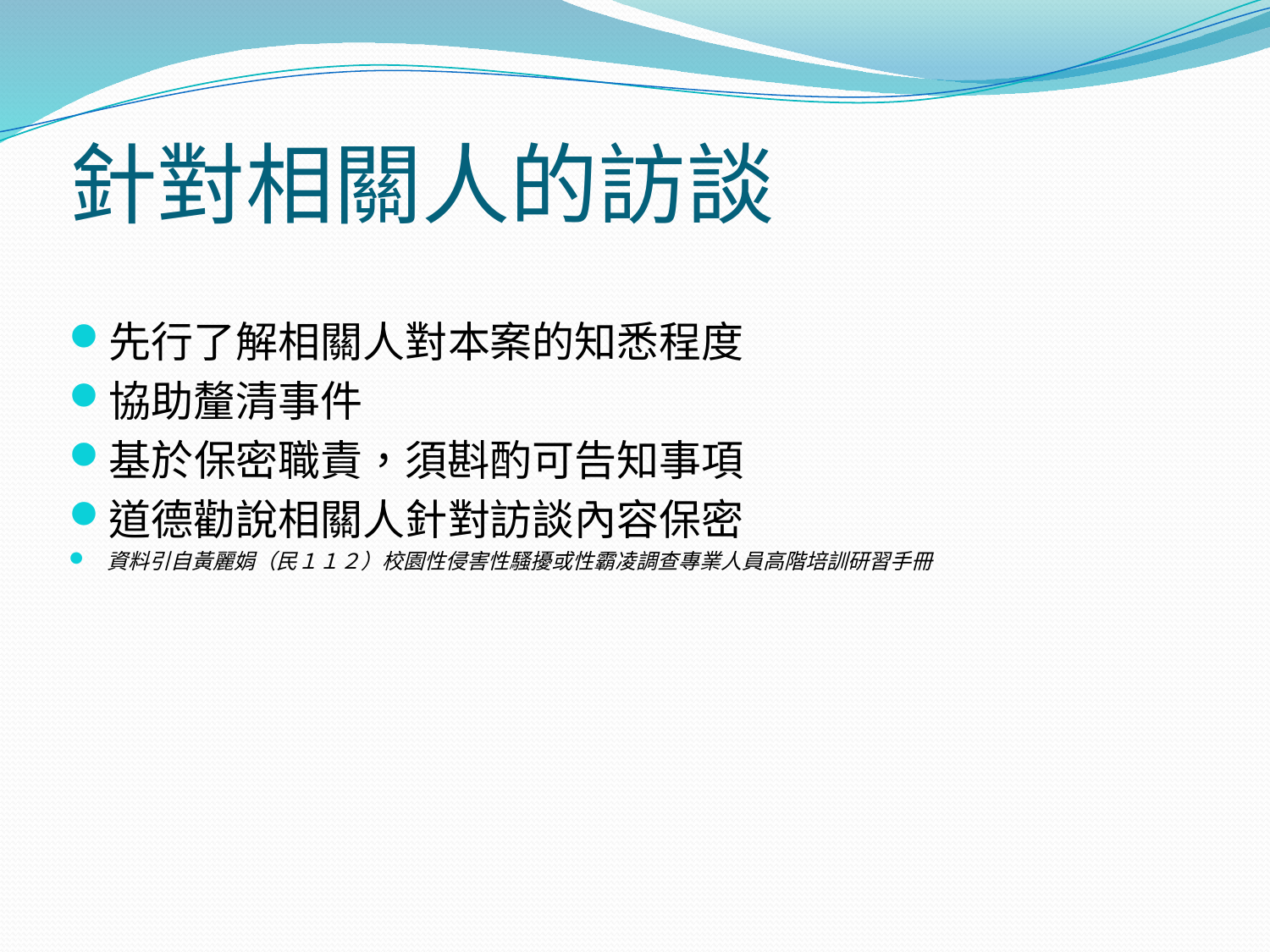

# 針對相關人的訪談
先行了解相關人對本案的知悉程度
協助釐清事件
基於保密職責，須斟酌可告知事項
道德勸說相關人針對訪談內容保密
資料引自黃麗娟（民１１２）校園性侵害性騷擾或性霸凌調查專業人員高階培訓研習手冊